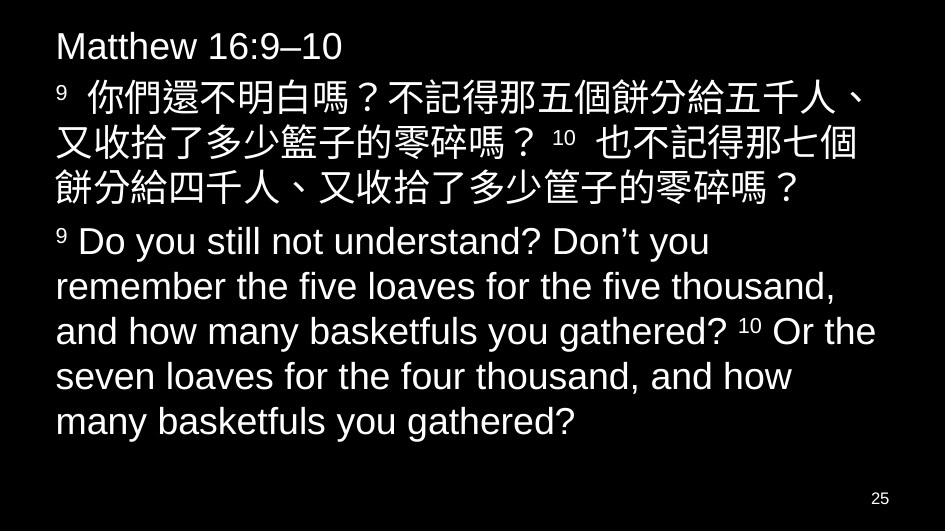

Matthew 16:9–10
9 你們還不明白嗎？不記得那五個餅分給五千人、又收拾了多少籃子的零碎嗎？10 也不記得那七個餅分給四千人、又收拾了多少筐子的零碎嗎？
9 Do you still not understand? Don’t you remember the five loaves for the five thousand, and how many basketfuls you gathered? 10 Or the seven loaves for the four thousand, and how many basketfuls you gathered?
25